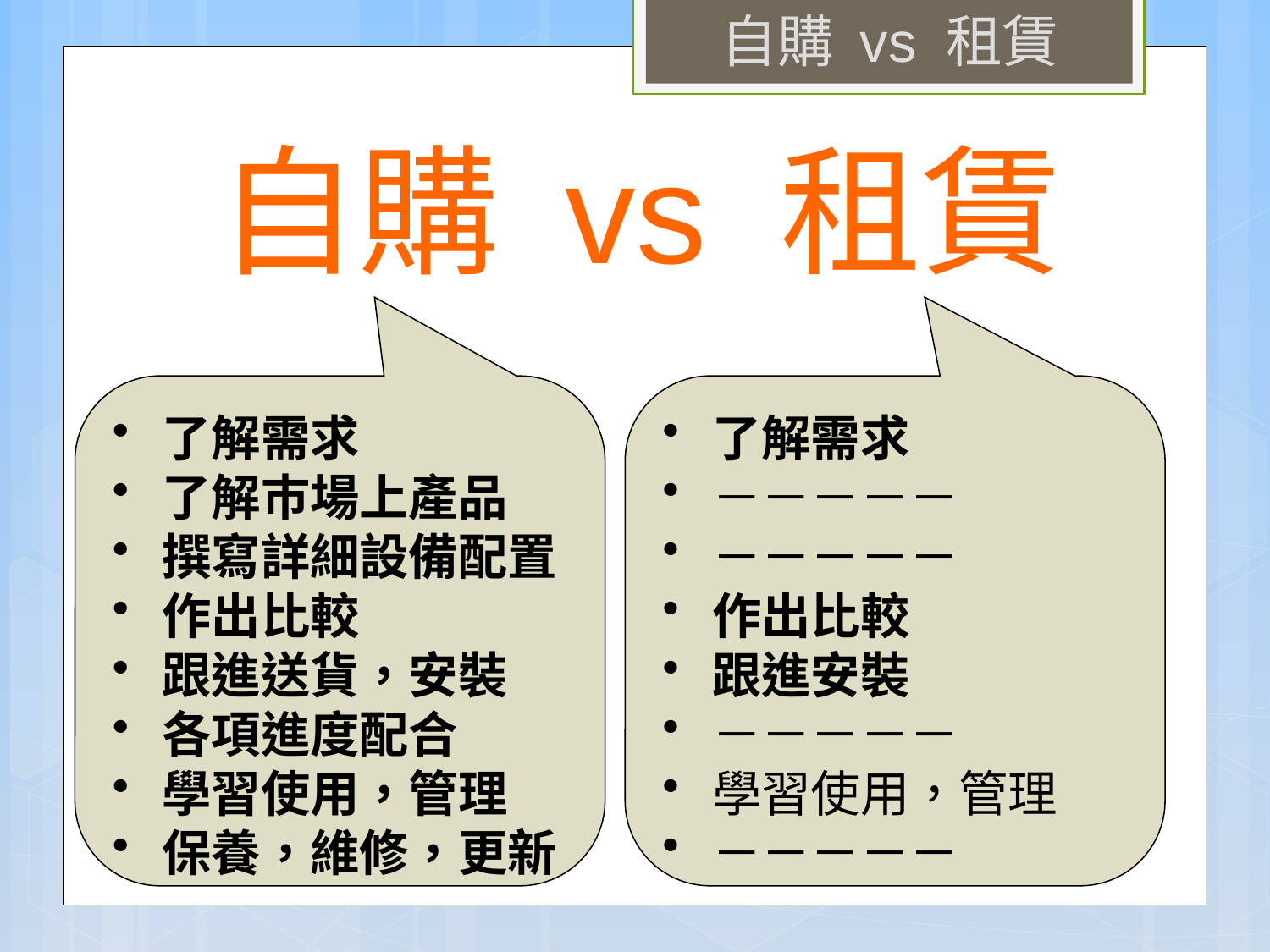

自購 vs 租賃
自購 vs 租賃
了解需求
了解巿場上產品
撰寫詳細設備配置
作出比較
跟進送貨，安裝
各項進度配合
學習使用，管理
保養，維修，更新
了解需求
－－－－－
－－－－－
作出比較
跟進安裝
－－－－－
學習使用，管理
－－－－－